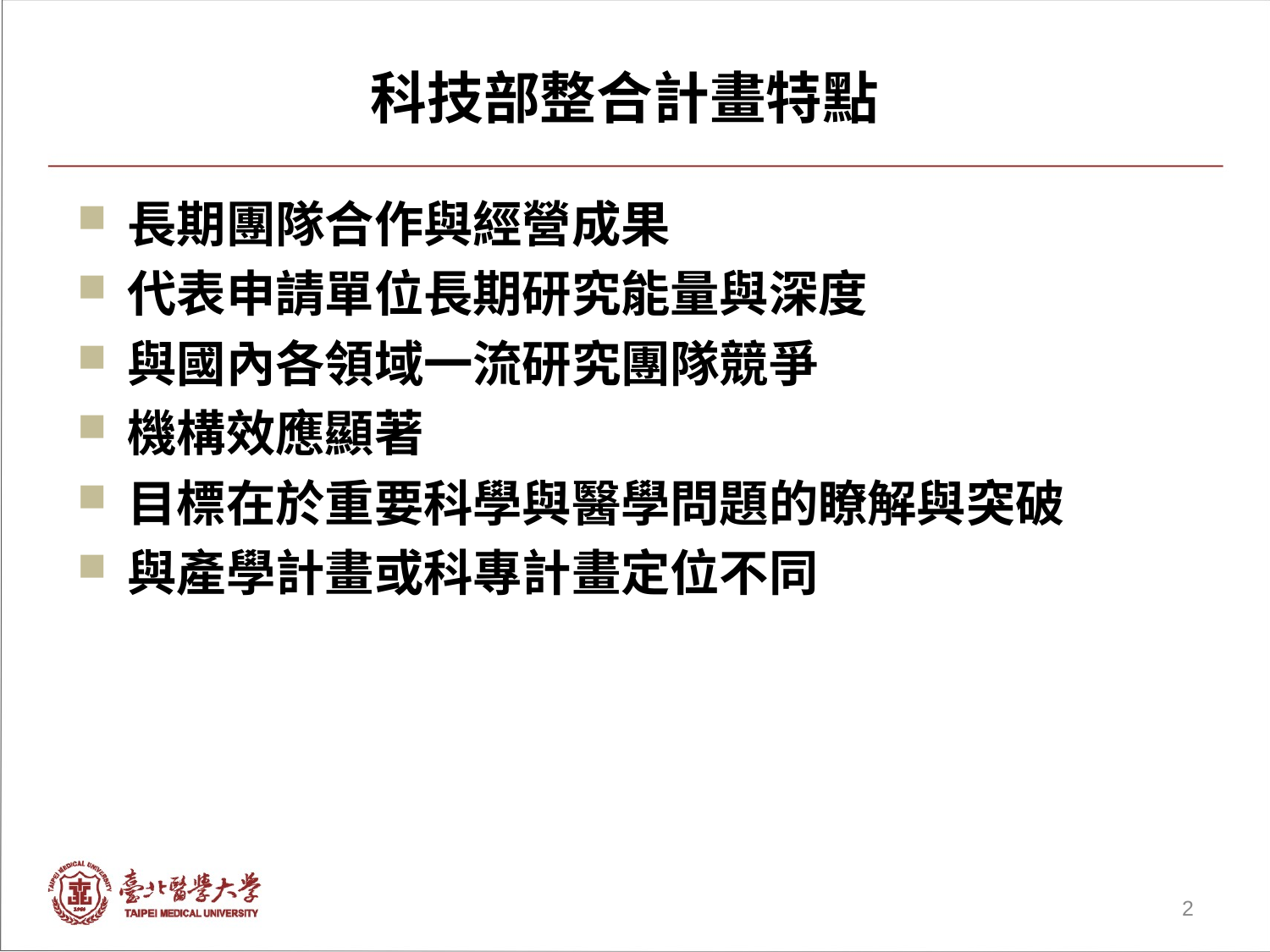

科技部整合計畫特點
長期團隊合作與經營成果
代表申請單位長期研究能量與深度
與國內各領域一流研究團隊競爭
機構效應顯著
目標在於重要科學與醫學問題的瞭解與突破
與產學計畫或科專計畫定位不同

2